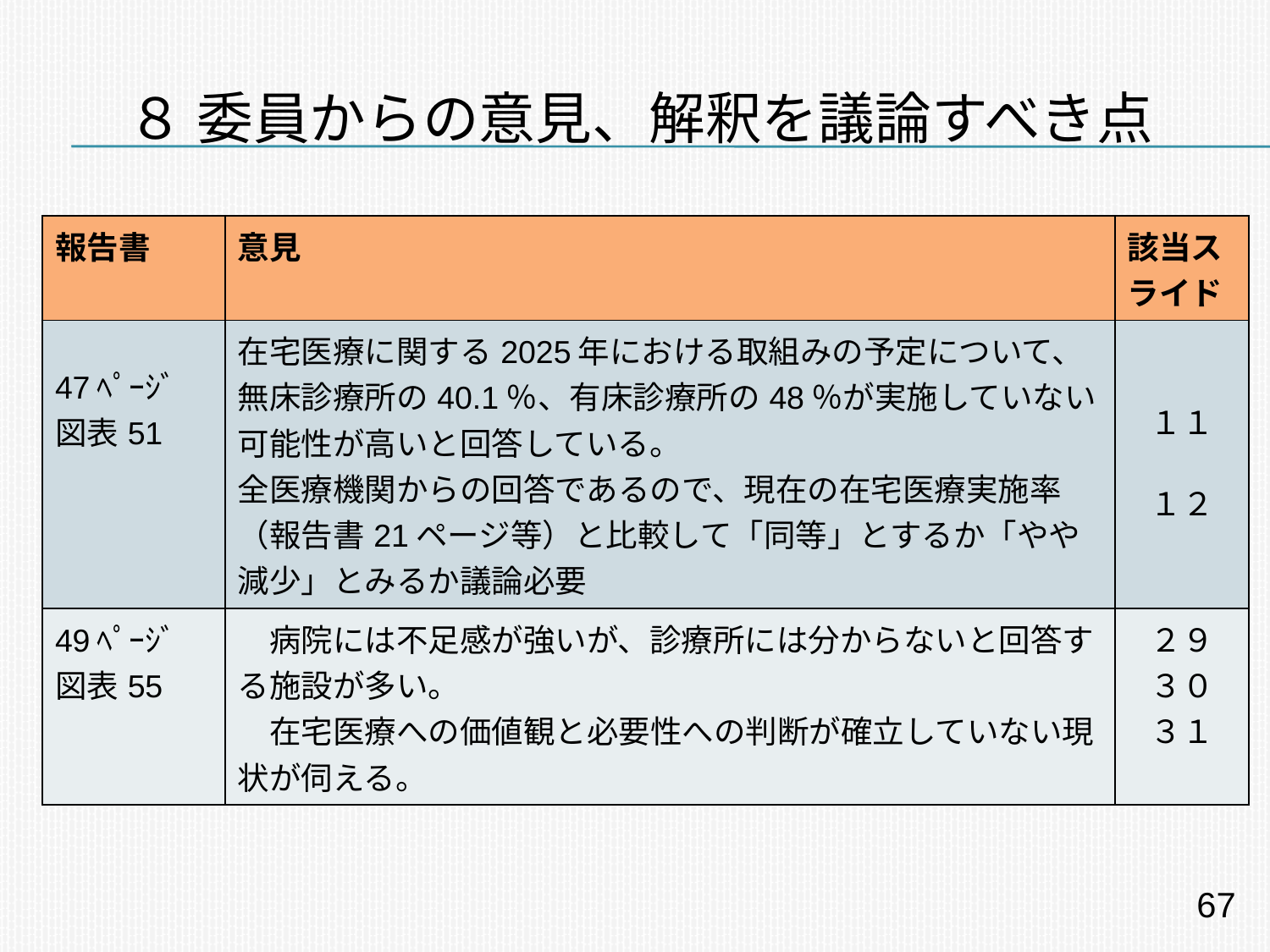

# ８ 委員からの意見、解釈を議論すべき点
| 報告書 | 意見 | 該当スライド |
| --- | --- | --- |
| 47ﾍﾟｰｼﾞ 図表51 | 在宅医療に関する2025年における取組みの予定について、無床診療所の40.1％、有床診療所の48％が実施していない可能性が高いと回答している。 全医療機関からの回答であるので、現在の在宅医療実施率（報告書21ページ等）と比較して「同等」とするか「やや減少」とみるか議論必要 | １１ １２ |
| 49ﾍﾟｰｼﾞ 図表55 | 病院には不足感が強いが、診療所には分からないと回答する施設が多い。 　在宅医療への価値観と必要性への判断が確立していない現状が伺える。 | ２９ ３０ ３１ |
67